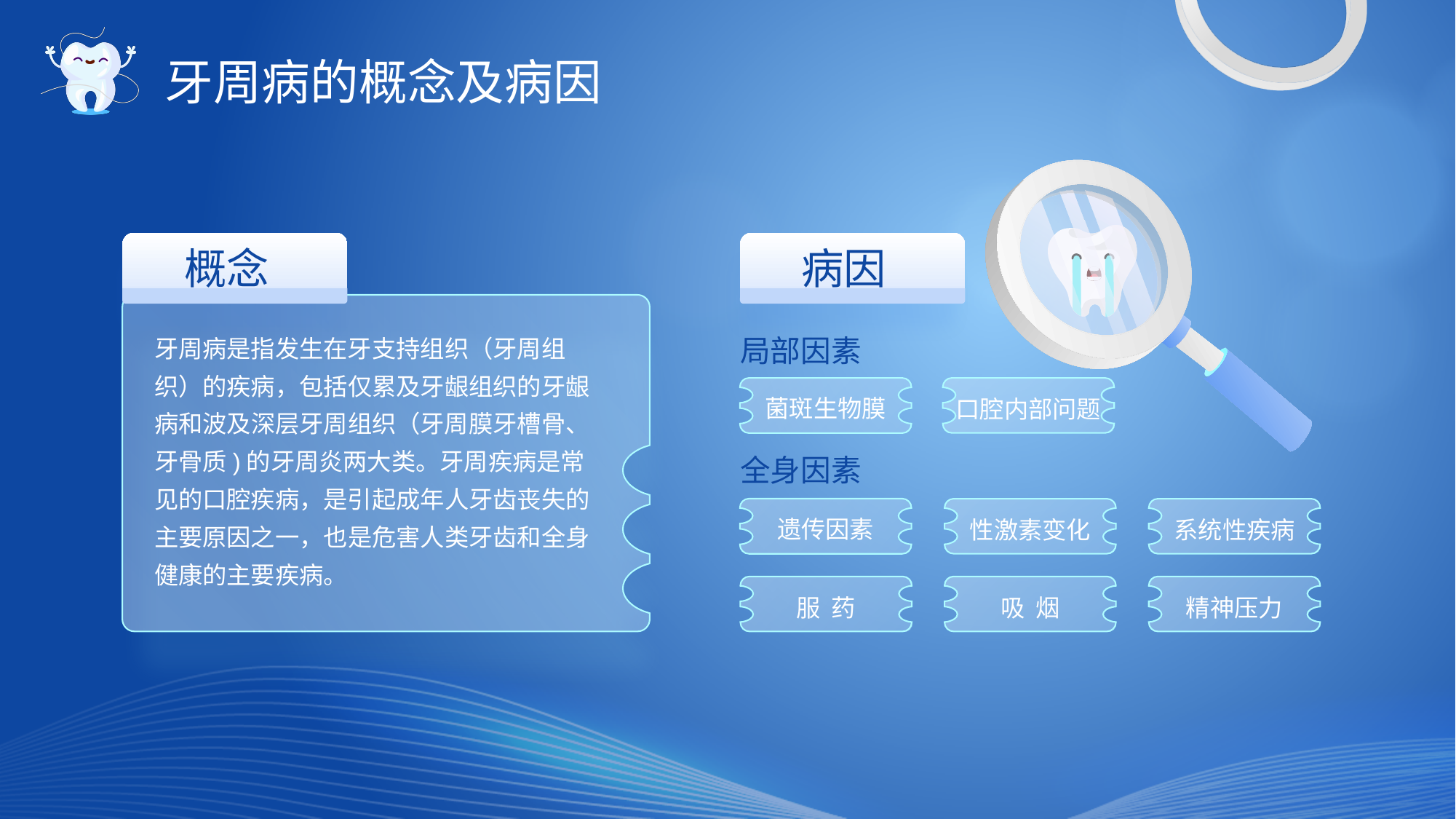

# 牙周病的概念及病因

概念

病因

牙周病是指发生在牙支持组织（牙周组织）的疾病，包括仅累及牙龈组织的牙龈病和波及深层牙周组织（牙周膜牙槽骨、牙骨质)的牙周炎两大类。牙周疾病是常见的口腔疾病，是引起成年人牙齿丧失的主要原因之一，也是危害人类牙齿和全身健康的主要疾病。
局部因素

菌斑生物膜

口腔内部问题
全身因素

遗传因素

性激素变化

系统性疾病

服  药

吸  烟

精神压力